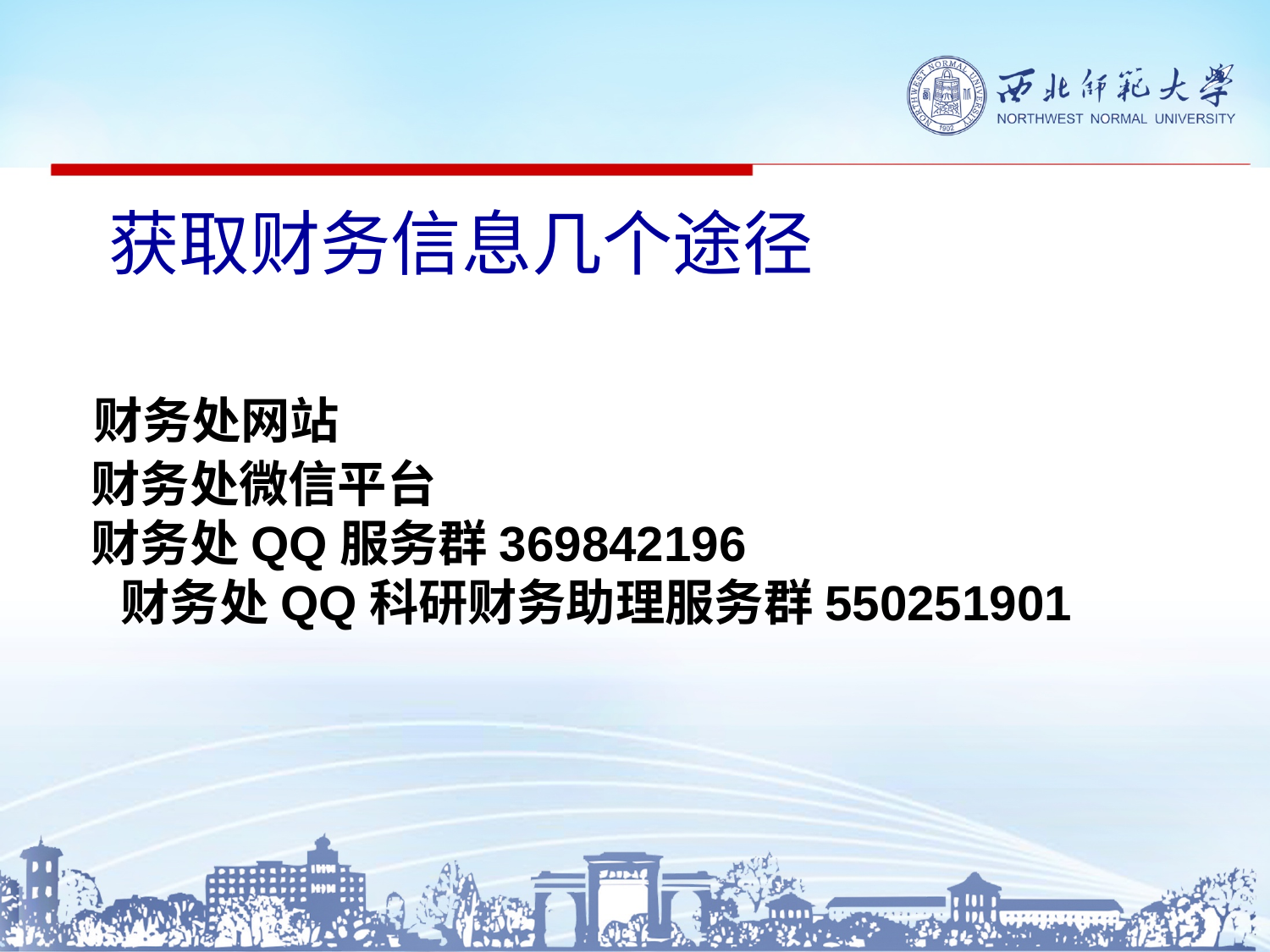

# 获取财务信息几个途径 财务处网站 财务处微信平台 财务处QQ服务群369842196 财务处QQ科研财务助理服务群550251901